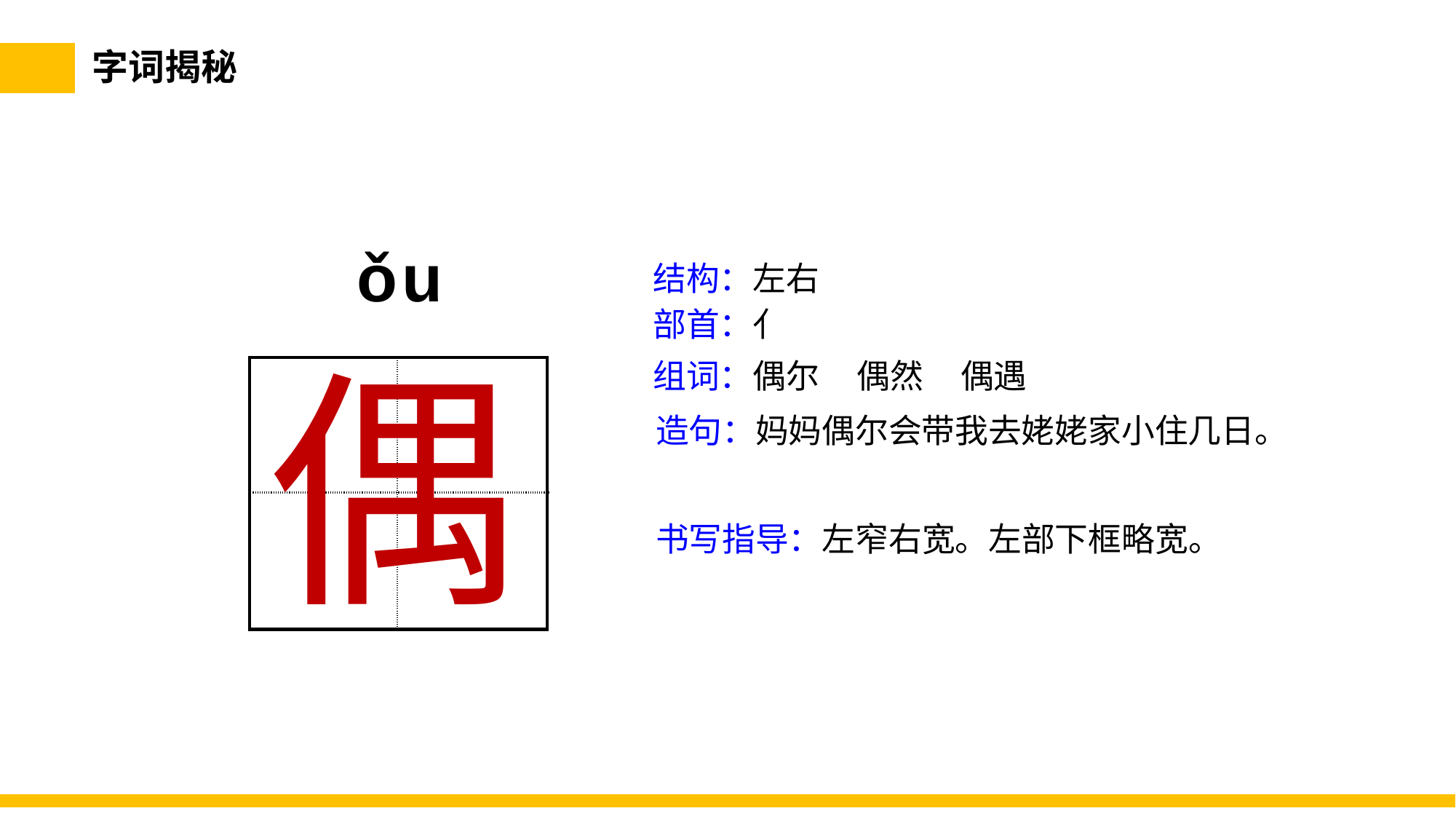

字词揭秘
ǒu
结构：左右
部首：亻
偶
组词：偶尔     偶然     偶遇
|  |  |
| --- | --- |
|  |  |
造句：妈妈偶尔会带我去姥姥家小住几日。

书写指导：左窄右宽。左部下框略宽。